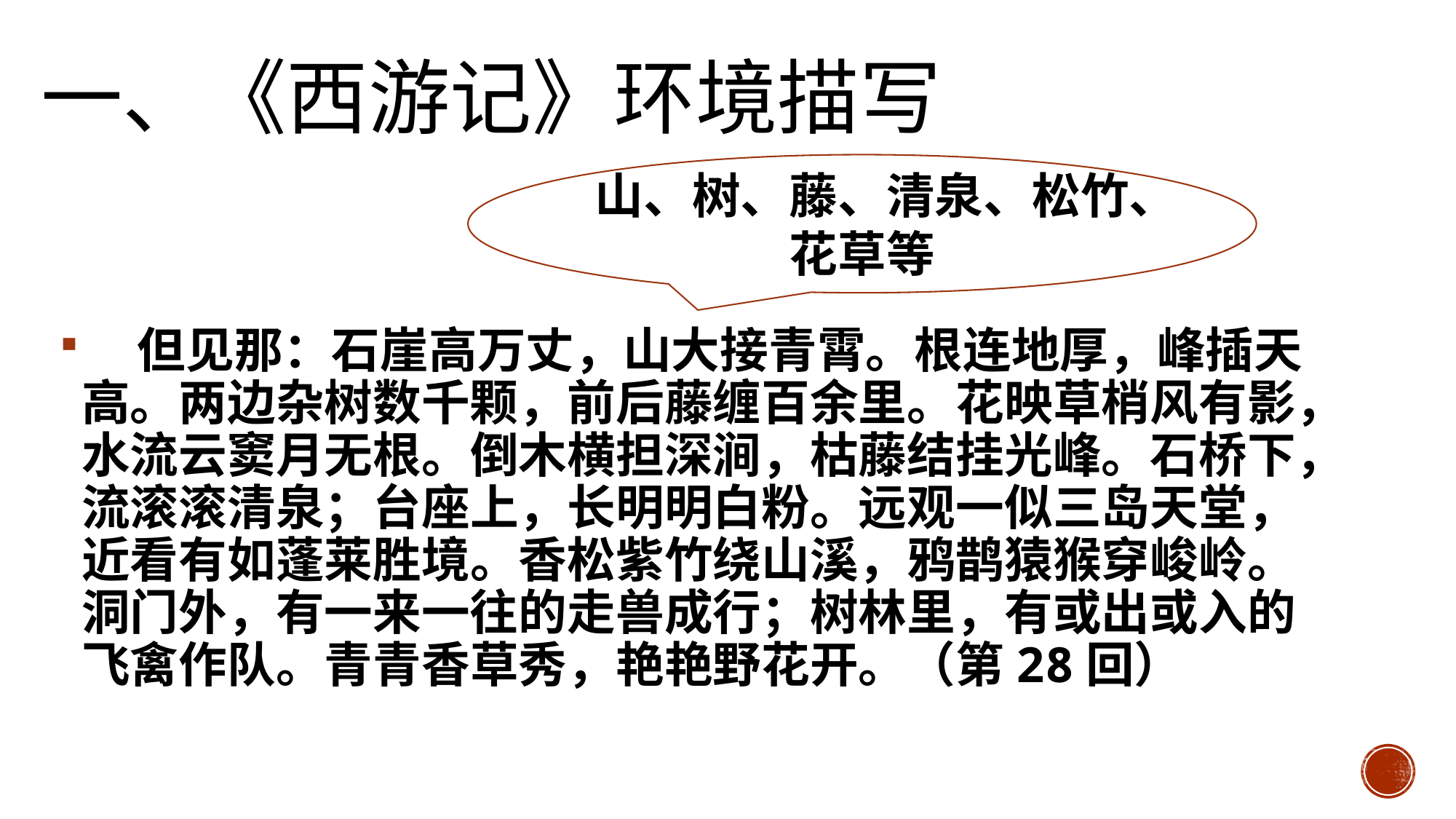

# 一、《西游记》环境描写
山、树、藤、清泉、松竹、花草等
    但见那：石崖高万丈，山大接青霄。根连地厚，峰插天高。两边杂树数千颗，前后藤缠百余里。花映草梢风有影，水流云窦月无根。倒木横担深涧，枯藤结挂光峰。石桥下，流滚滚清泉；台座上，长明明白粉。远观一似三岛天堂，近看有如蓬莱胜境。香松紫竹绕山溪，鸦鹊猿猴穿峻岭。洞门外，有一来一往的走兽成行；树林里，有或出或入的飞禽作队。青青香草秀，艳艳野花开。（第28回）